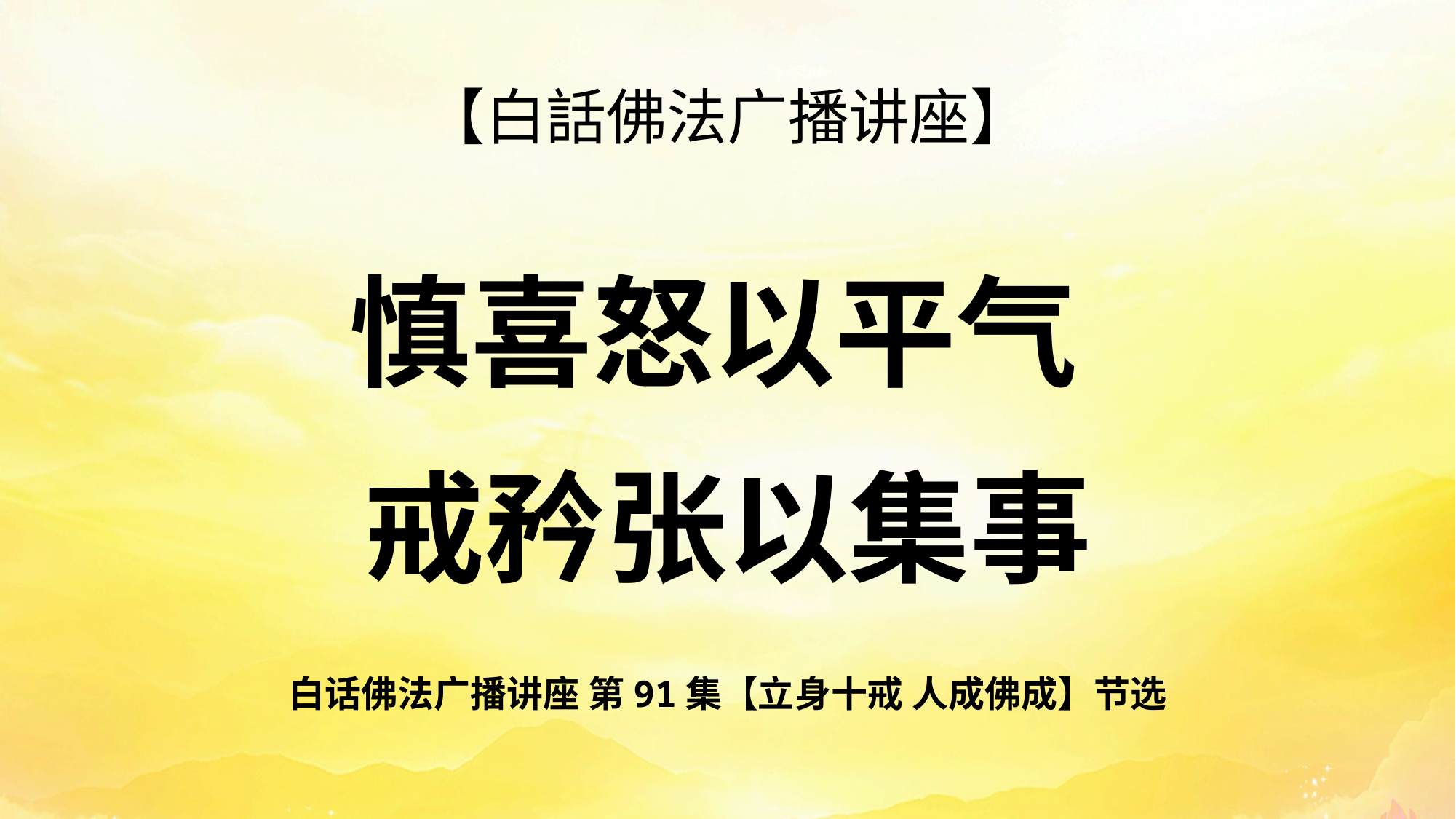

【白話佛法广播讲座】
慎喜怒以平气
戒矜张以集事
白话佛法广播讲座 第91集【立身十戒 人成佛成】节选